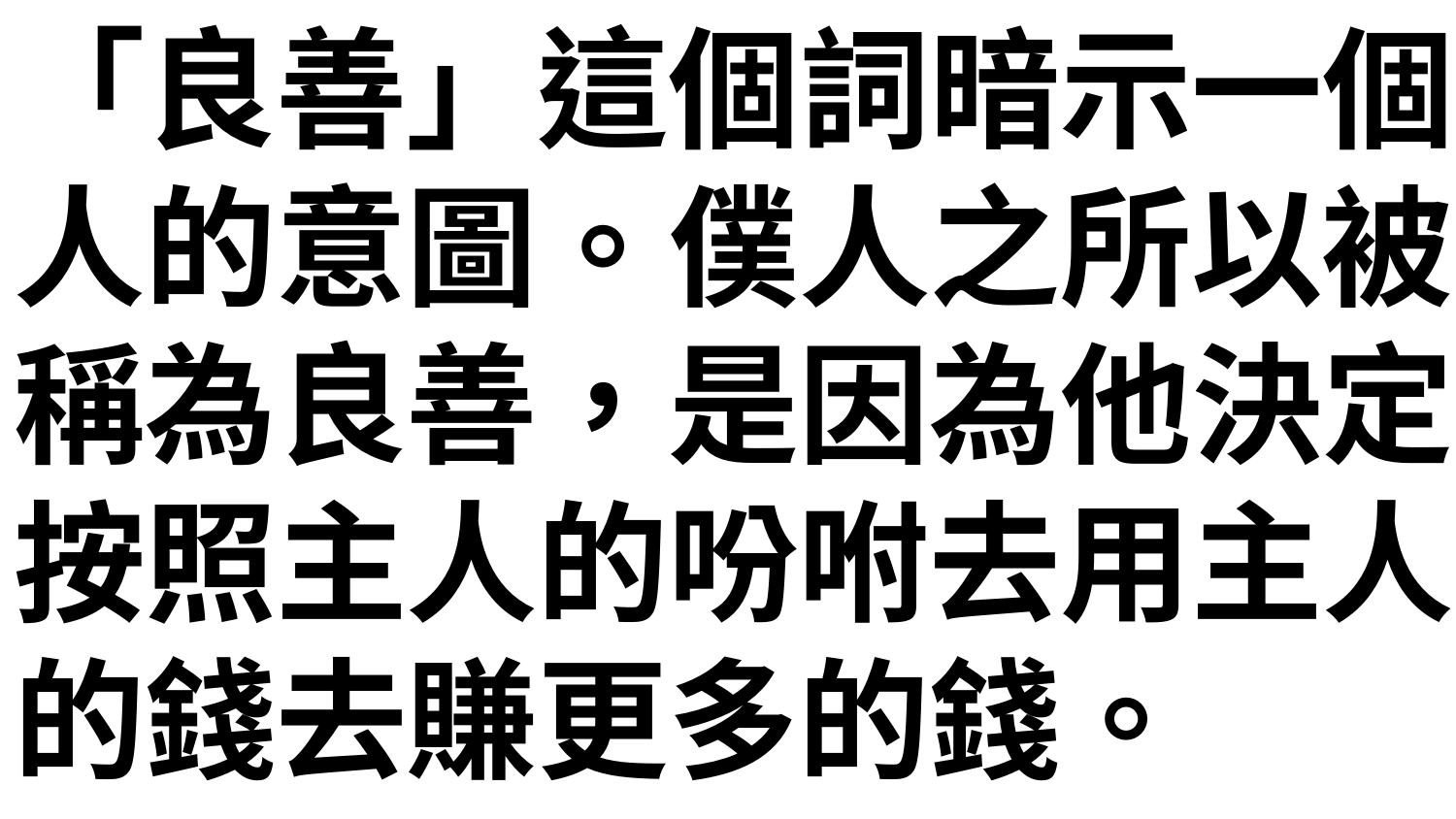

「良善」這個詞暗示一個人的意圖。僕人之所以被稱為良善，是因為他決定按照主人的吩咐去用主人的錢去賺更多的錢。